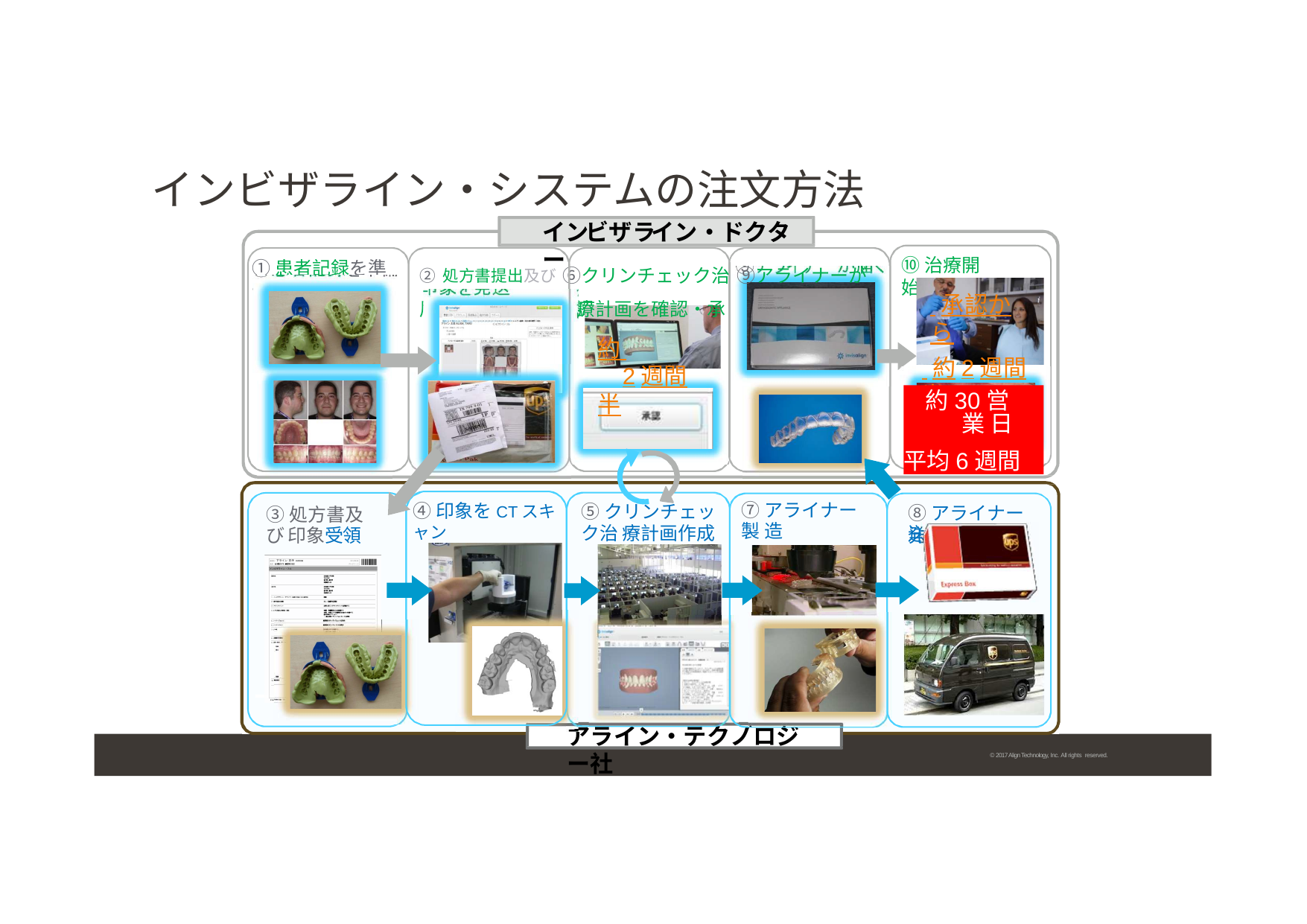

# インビザライン・システムの注文方法

インビザライン・ドクター

⑩治療開始
②処方書提出及び ⑥クリンチェック治	⑨アライナーが届く 印象を発送	療計画を確認・承
①患者記録を準備

 承認から
 約2週間半
認
約 	2週間半
約30営業 日
平均6週間

⑦アライナー製 造
④印象をCTスキャン
⑤クリンチェック治 療計画作成
⑧アライナー発
③処方書及び 印象受領

送

アライン・テクノロジー社
© 2017 Align Technology, Inc. All rights reserved.